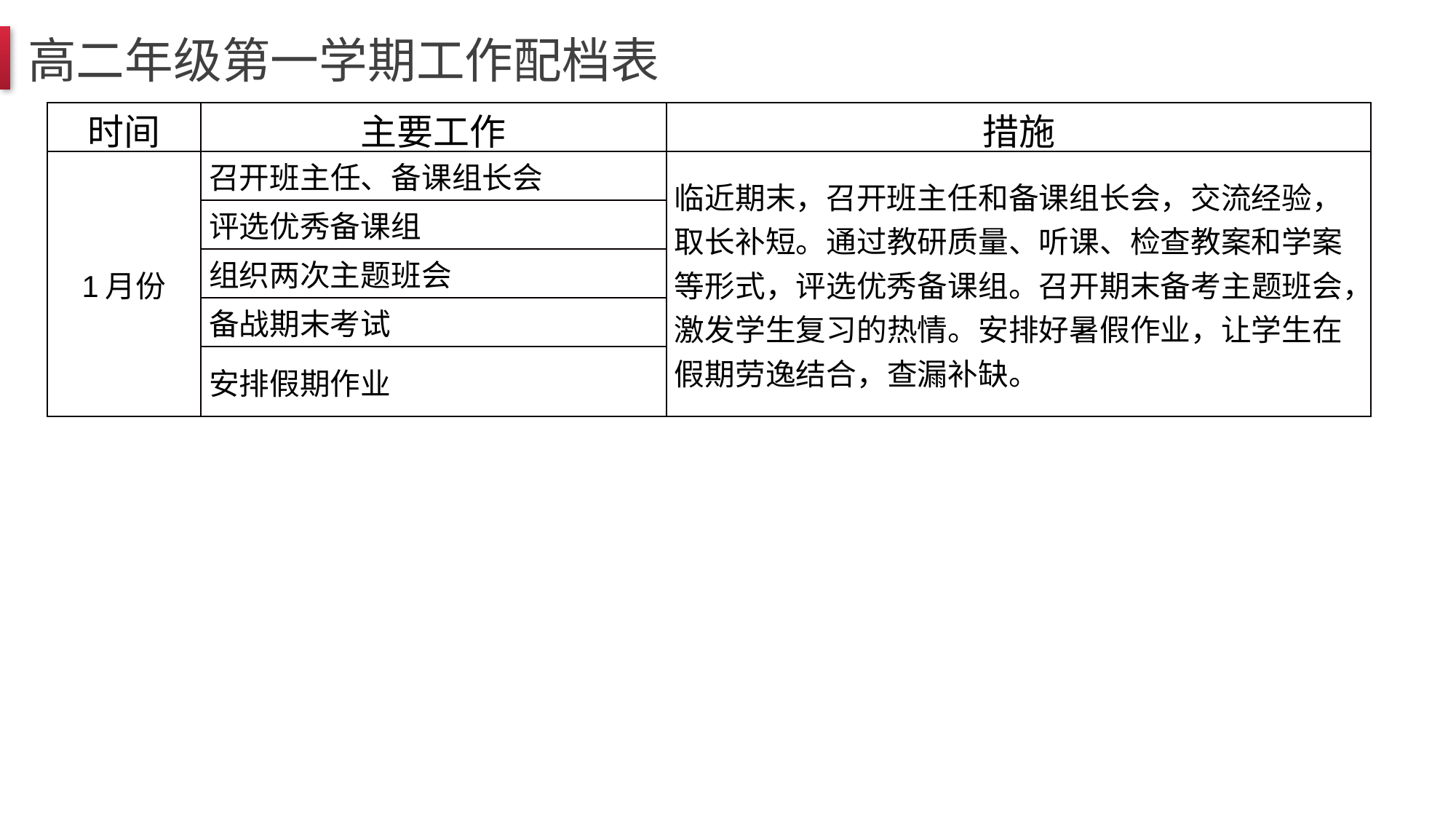

高二年级第一学期工作配档表

| 时间 | 主要工作 | 措施 |
| --- | --- | --- |
| 1月份 | 召开班主任、备课组长会 | 临近期末，召开班主任和备课组长会，交流经验，取长补短。通过教研质量、听课、检查教案和学案等形式，评选优秀备课组。召开期末备考主题班会，激发学生复习的热情。安排好暑假作业，让学生在假期劳逸结合，查漏补缺。 |
|  | 评选优秀备课组 |  |
|  | 组织两次主题班会 |  |
|  | 备战期末考试 |  |
|  | 安排假期作业 |  |